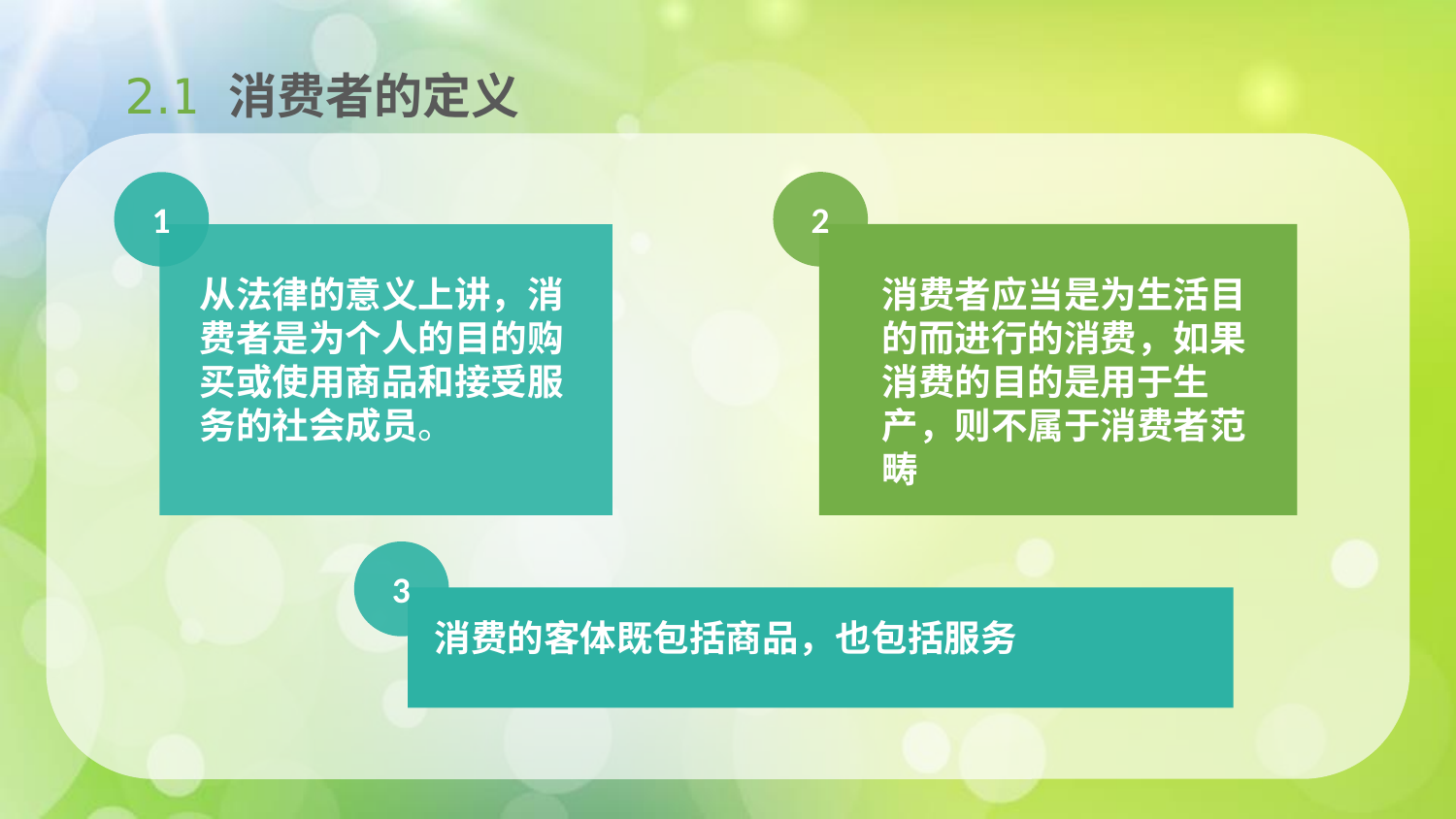

2.1 消费者的定义

2

1

消费者应当是为生活目的而进行的消费，如果消费的目的是用于生产，则不属于消费者范畴

从法律的意义上讲，消费者是为个人的目的购买或使用商品和接受服务的社会成员。

3

消费的客体既包括商品，也包括服务